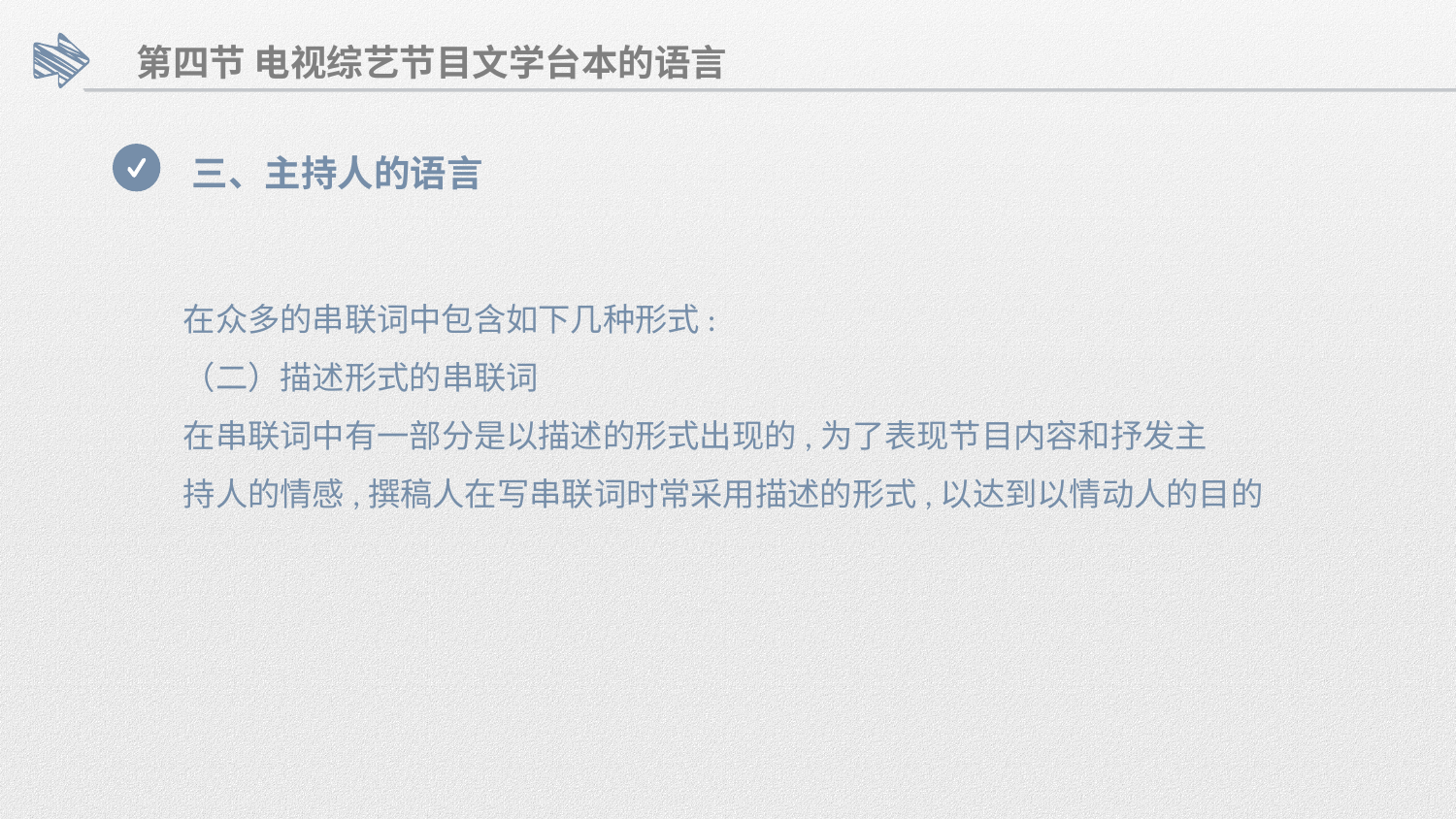

第四节 电视综艺节目文学台本的语言
三、主持人的语言

在众多的串联词中包含如下几种形式:
（二）描述形式的串联词
在串联词中有一部分是以描述的形式出现的,为了表现节目内容和抒发主
持人的情感,撰稿人在写串联词时常采用描述的形式,以达到以情动人的目的